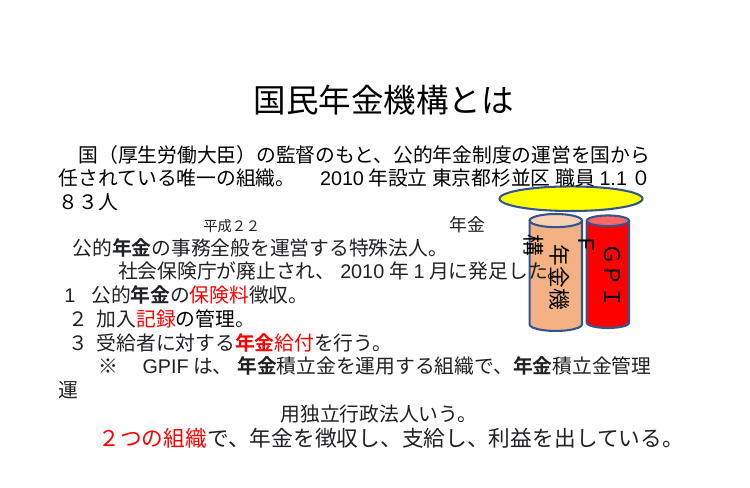

国民年金機構とは

　国（厚生労働大臣）の監督のもと、公的年金制度の運営を国から任されている唯一の組織。　2010年設立 東京都杉並区 職員1.1０８３人
                                   平成２２                                  　　　年金
  公的年金の事務全般を運営する特殊法人。
　　　社会保険庁が廃止され、2010年1月に発足した。
 1  公的年金の保険料徴収。
 ２  加入記録の管理。
 ３  受給者に対する年金給付を行う。
　　※　GPIFは、 年金積立金を運用する組織で、年金積立金管理運
　　　　　　　　　　　 用独立行政法人いう。
　　２つの組織で、年金を徴収し、支給し、利益を出している。

 ＧＰＩＦ
 年金機構